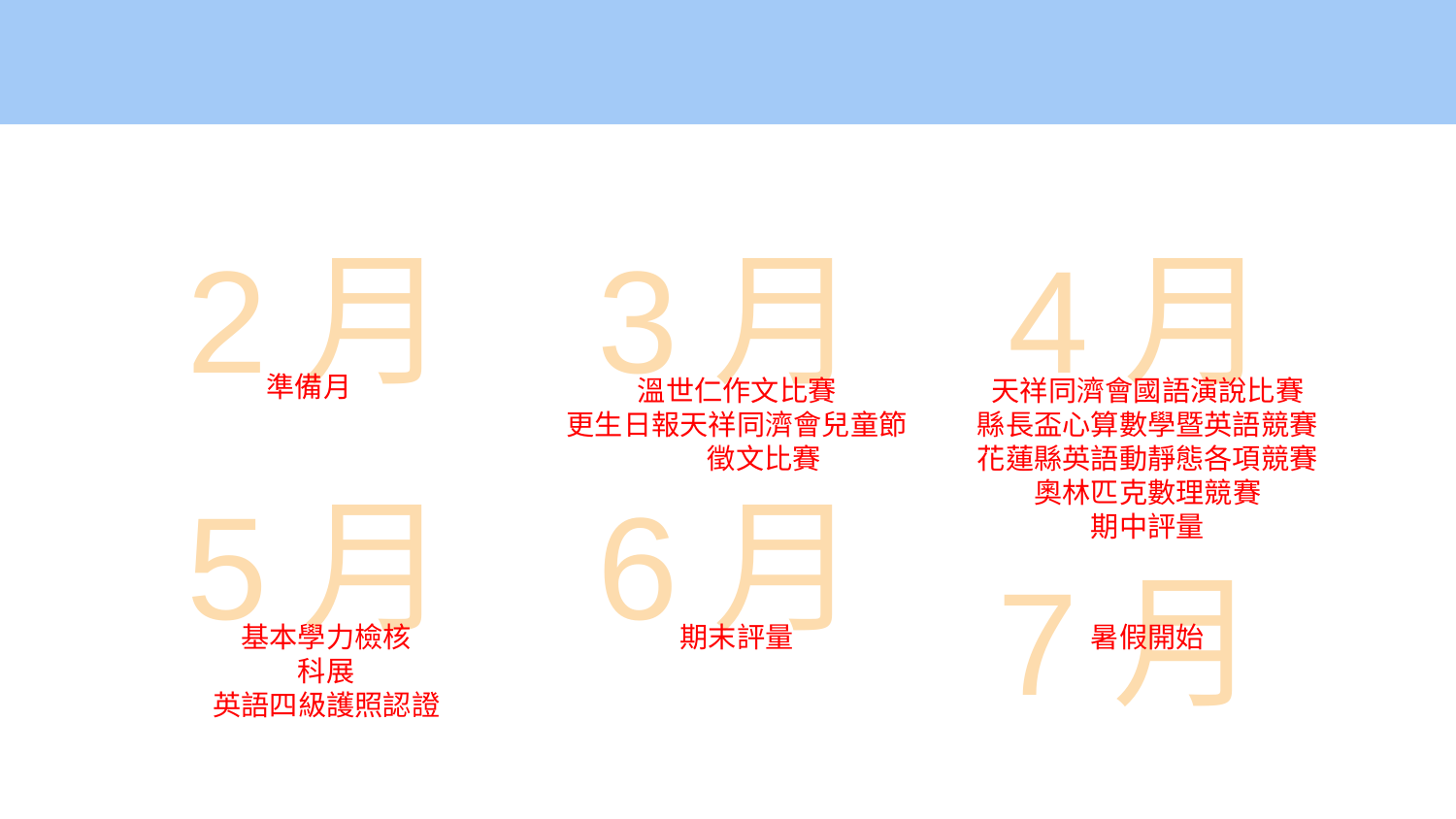

# 2月
3月
4月

準備月
溫世仁作文比賽
更生日報天祥同濟會兒童節徵文比賽
天祥同濟會國語演說比賽
縣長盃心算數學暨英語競賽
花蓮縣英語動靜態各項競賽
奧林匹克數理競賽
期中評量

5月
6月
7月

基本學力檢核
科展
英語四級護照認證
期末評量
暑假開始